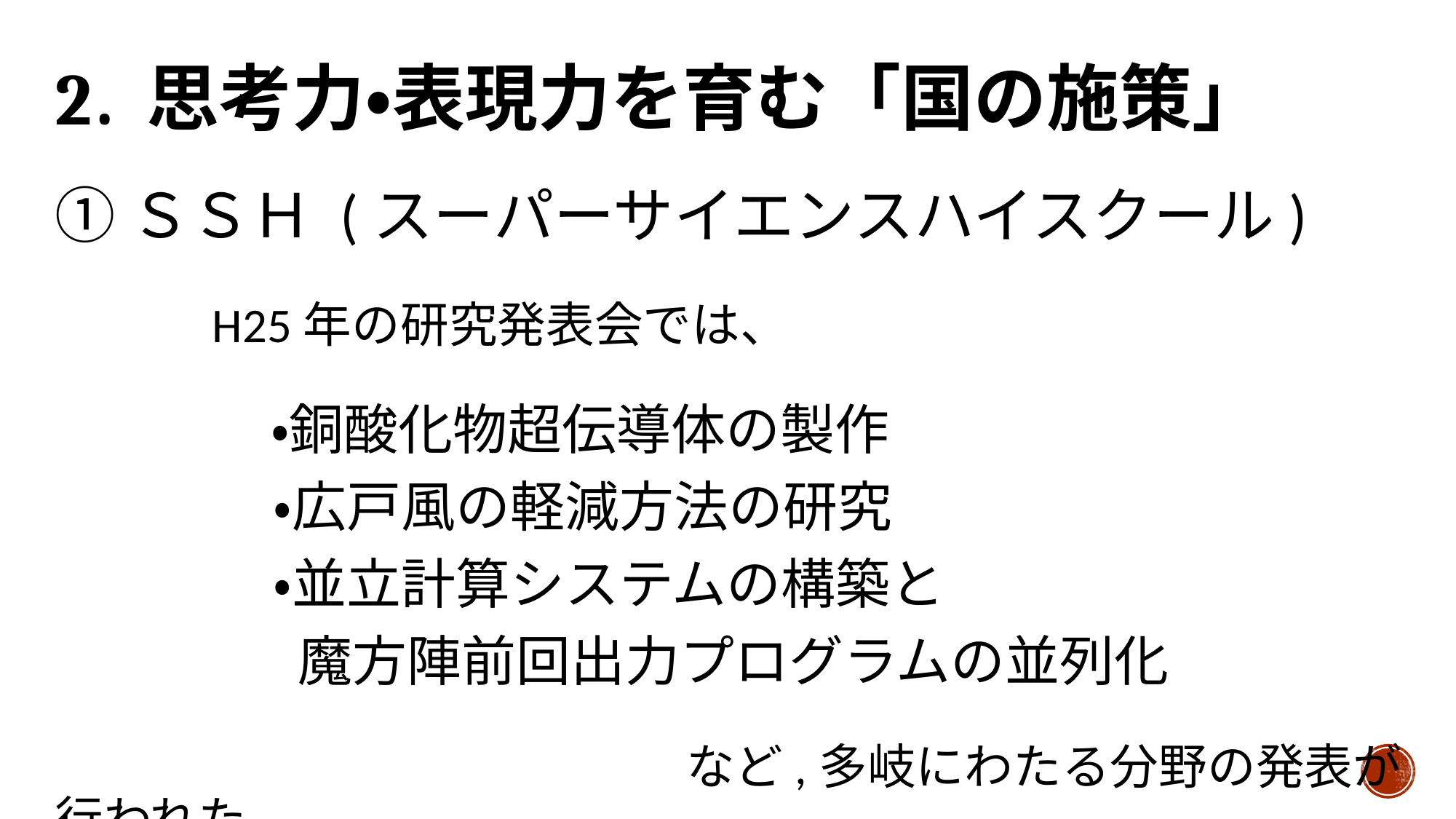

# 2. 思考力・表現力を育む「国の施策」
①ＳＳＨ (スーパーサイエンスハイスクール)

　　　H25年の研究発表会では、

　　　　  ・銅酸化物超伝導体の製作
　　　　・広戸風の軽減方法の研究
　　　　・並立計算システムの構築と
　　  　　魔方陣前回出力プログラムの並列化

　　　　　　　　　　　　　など,多岐にわたる分野の発表が行われた